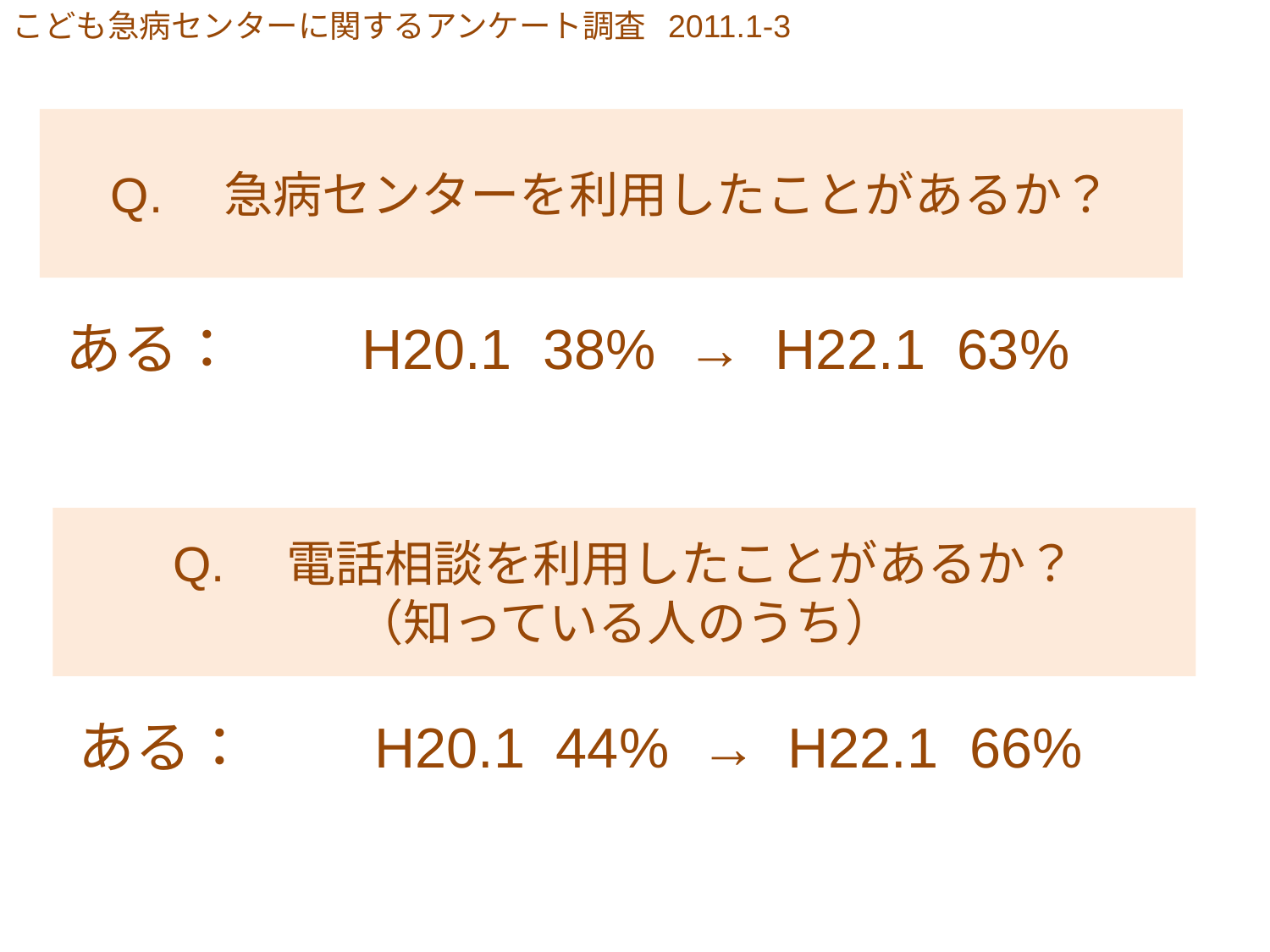

こども急病センターに関するアンケート調査  2011.1-3
# Q.　急病センターを利用したことがあるか？
ある：　　H20.1  38%  →  H22.1  63%
Q.　電話相談を利用したことがあるか？
（知っている人のうち）
ある：　　H20.1  44%  →  H22.1  66%